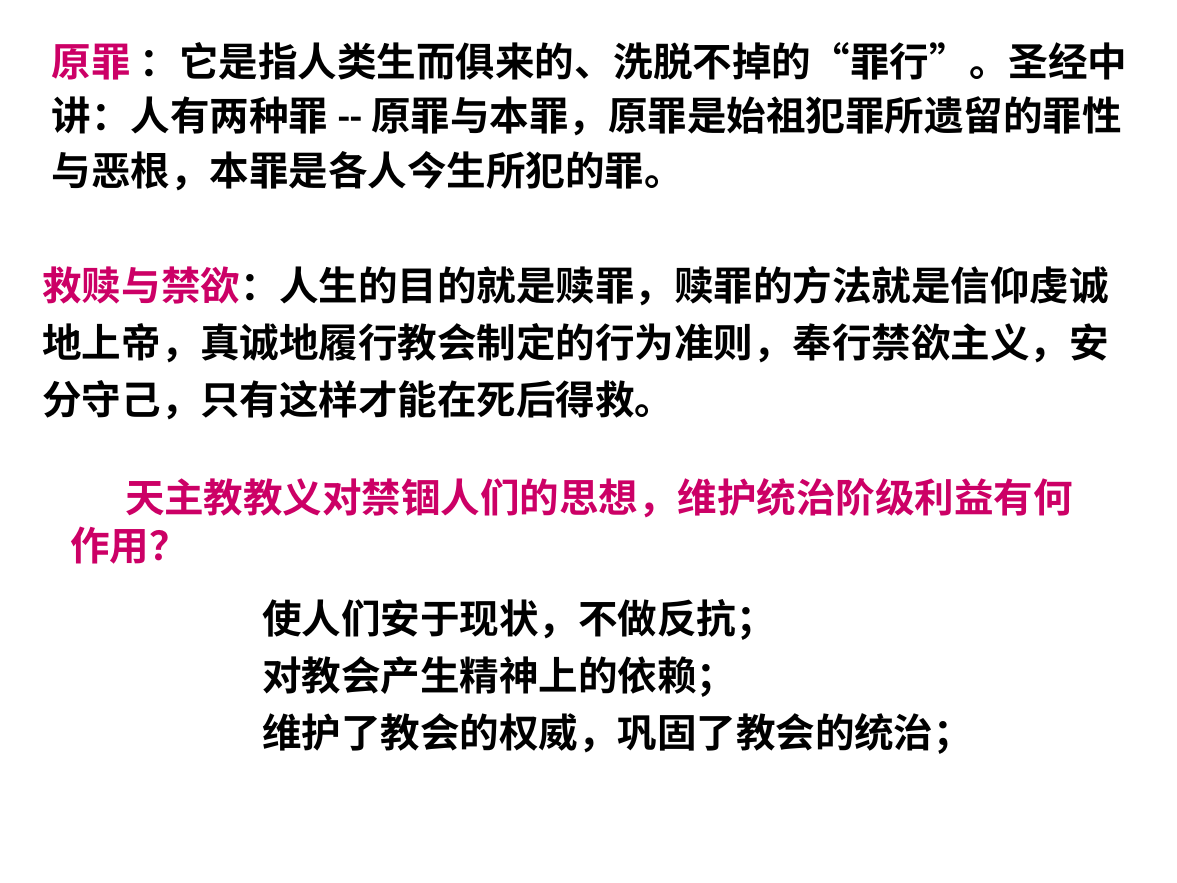

原罪 ：它是指人类生而俱来的、洗脱不掉的“罪行”。圣经中讲：人有两种罪--原罪与本罪，原罪是始祖犯罪所遗留的罪性与恶根，本罪是各人今生所犯的罪。
救赎与禁欲：人生的目的就是赎罪，赎罪的方法就是信仰虔诚地上帝，真诚地履行教会制定的行为准则，奉行禁欲主义，安分守己，只有这样才能在死后得救。
     天主教教义对禁锢人们的思想，维护统治阶级利益有何作用？
使人们安于现状，不做反抗；
对教会产生精神上的依赖；
维护了教会的权威，巩固了教会的统治；